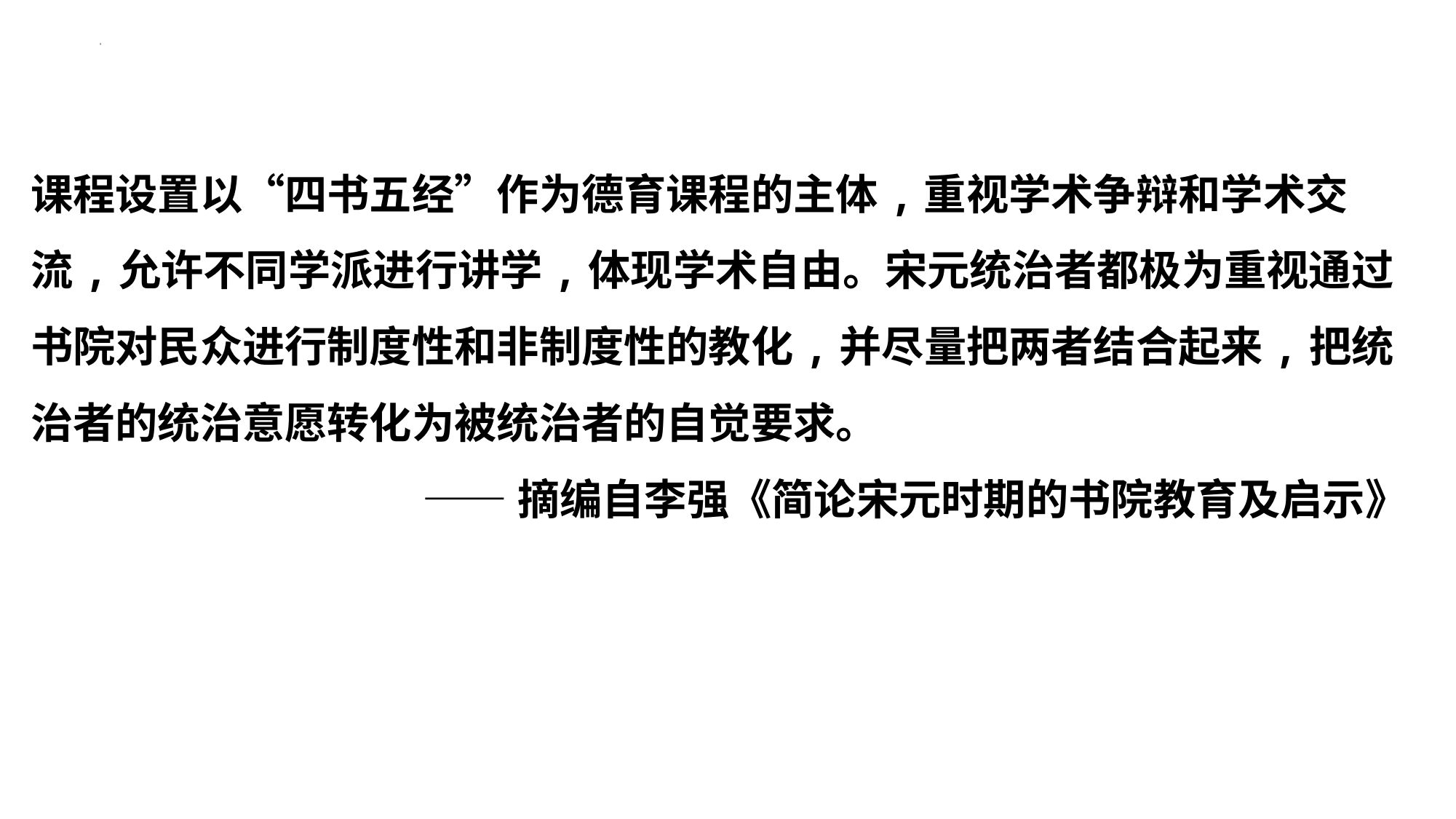

课程设置以“四书五经”作为德育课程的主体,重视学术争辩和学术交流,允许不同学派进行讲学,体现学术自由。宋元统治者都极为重视通过书院对民众进行制度性和非制度性的教化,并尽量把两者结合起来,把统治者的统治意愿转化为被统治者的自觉要求。
——摘编自李强《简论宋元时期的书院教育及启示》